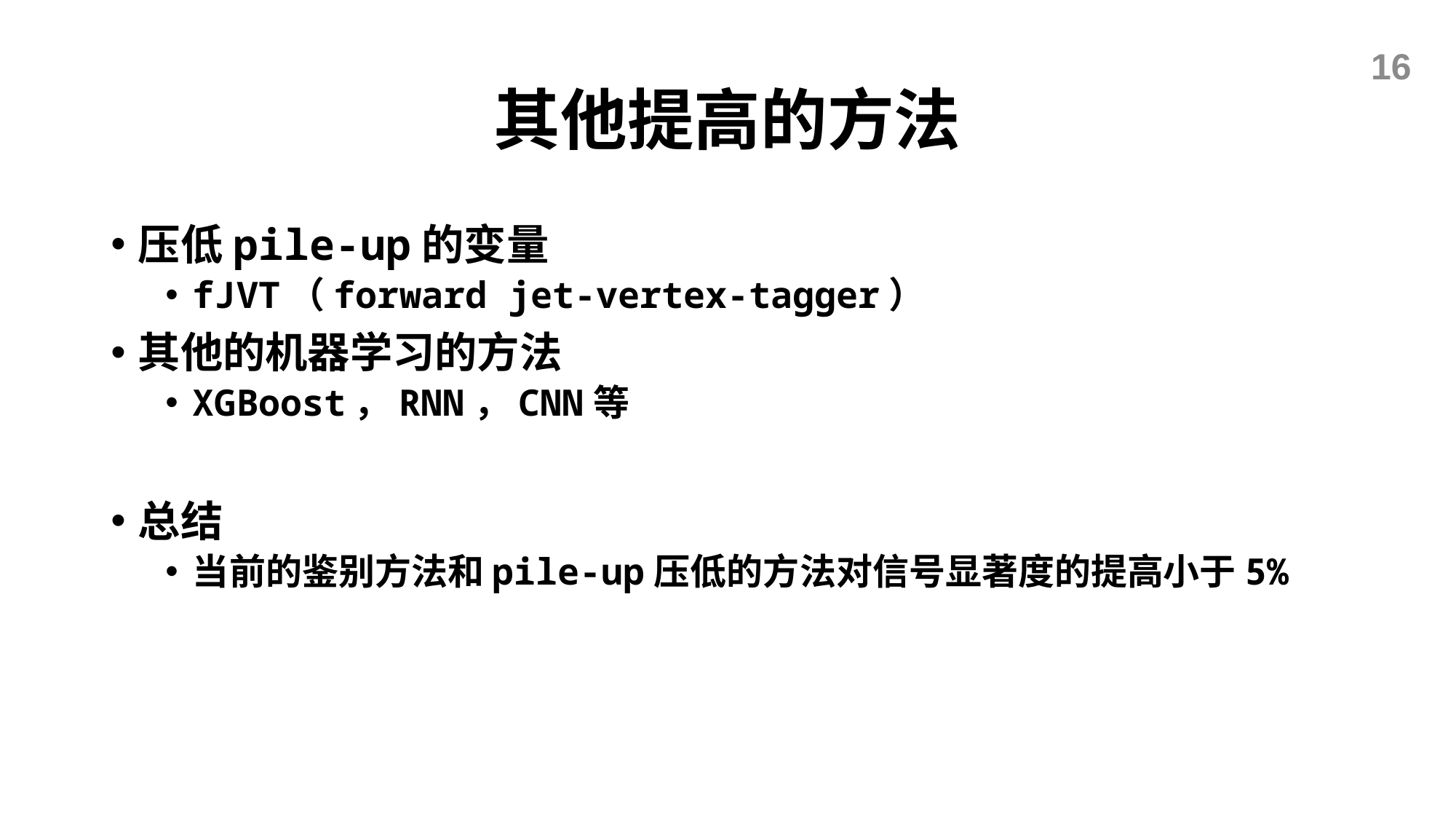

# 其他提高的方法
16
压低pile-up的变量
fJVT（forward jet-vertex-tagger）
其他的机器学习的方法
XGBoost，RNN，CNN等

总结
当前的鉴别方法和pile-up压低的方法对信号显著度的提高小于5%